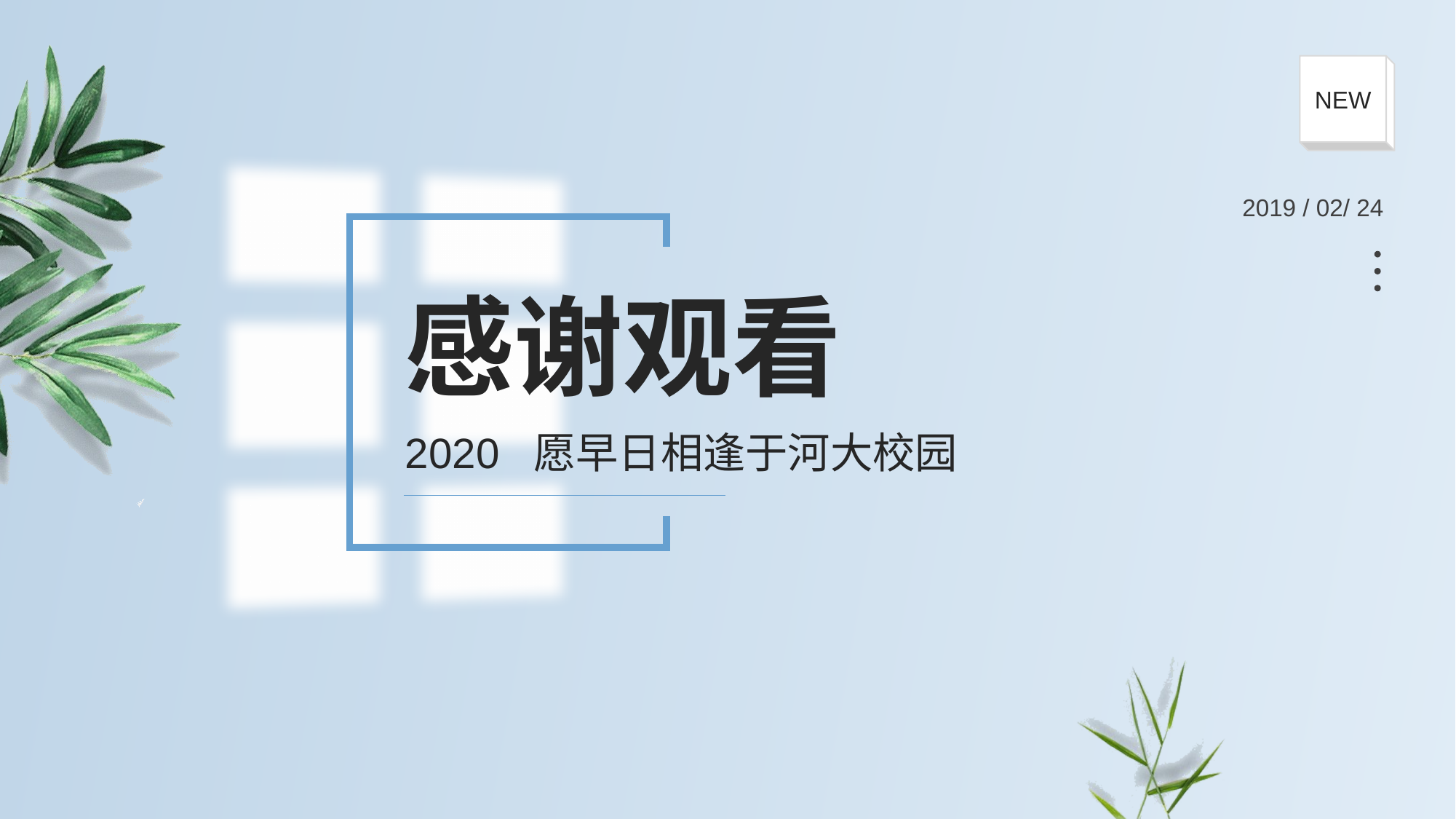

NEW
2019 / 02/ 24
# 感谢观看
2020  愿早日相逢于河大校园
34